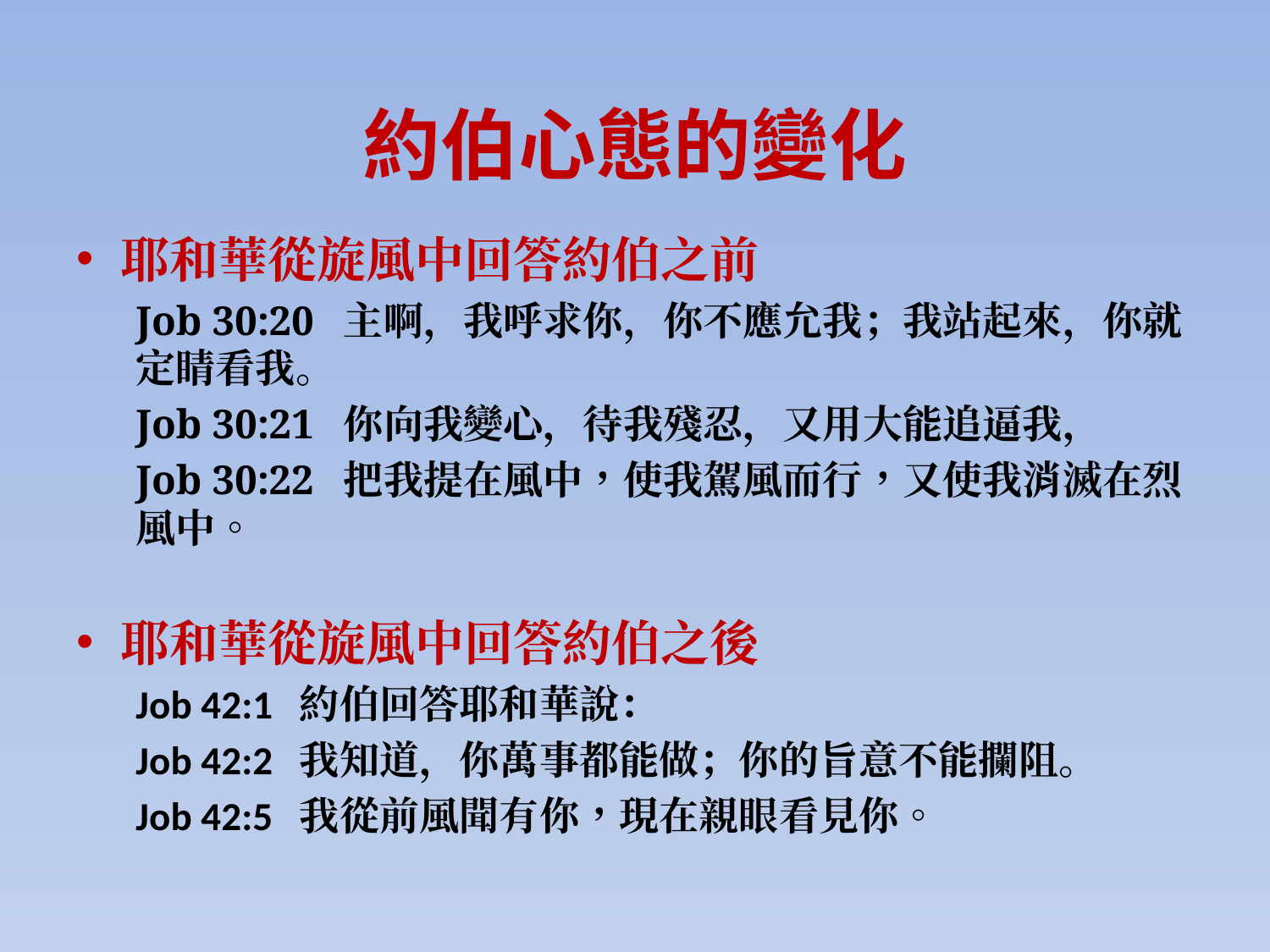

# 約伯心態的變化
耶和華從旋風中回答約伯之前
Job 30:20  主啊，我呼求你，你不應允我；我站起來，你就定睛看我。
Job 30:21  你向我變心，待我殘忍，又用大能追逼我，
Job 30:22  把我提在風中，使我駕風而行，又使我消滅在烈風中。

耶和華從旋風中回答約伯之後
Job 42:1  約伯回答耶和華說：
Job 42:2  我知道，你萬事都能做；你的旨意不能攔阻。
Job 42:5  我從前風聞有你，現在親眼看見你。